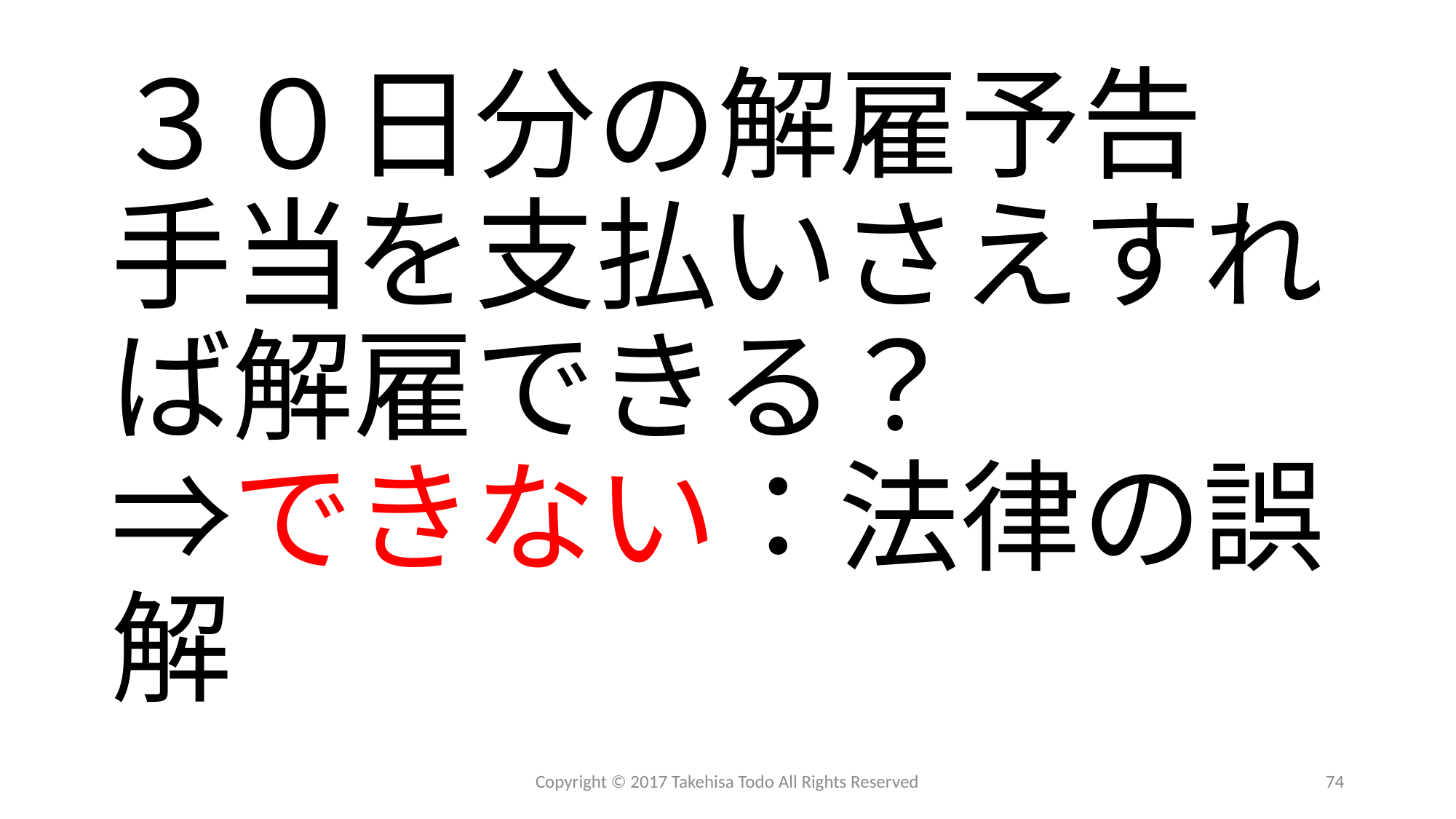

# ３０日分の解雇予告 手当を支払いさえすれば解雇できる？ ⇒できない：法律の誤解
Copyright © 2017 Takehisa Todo All Rights Reserved
74